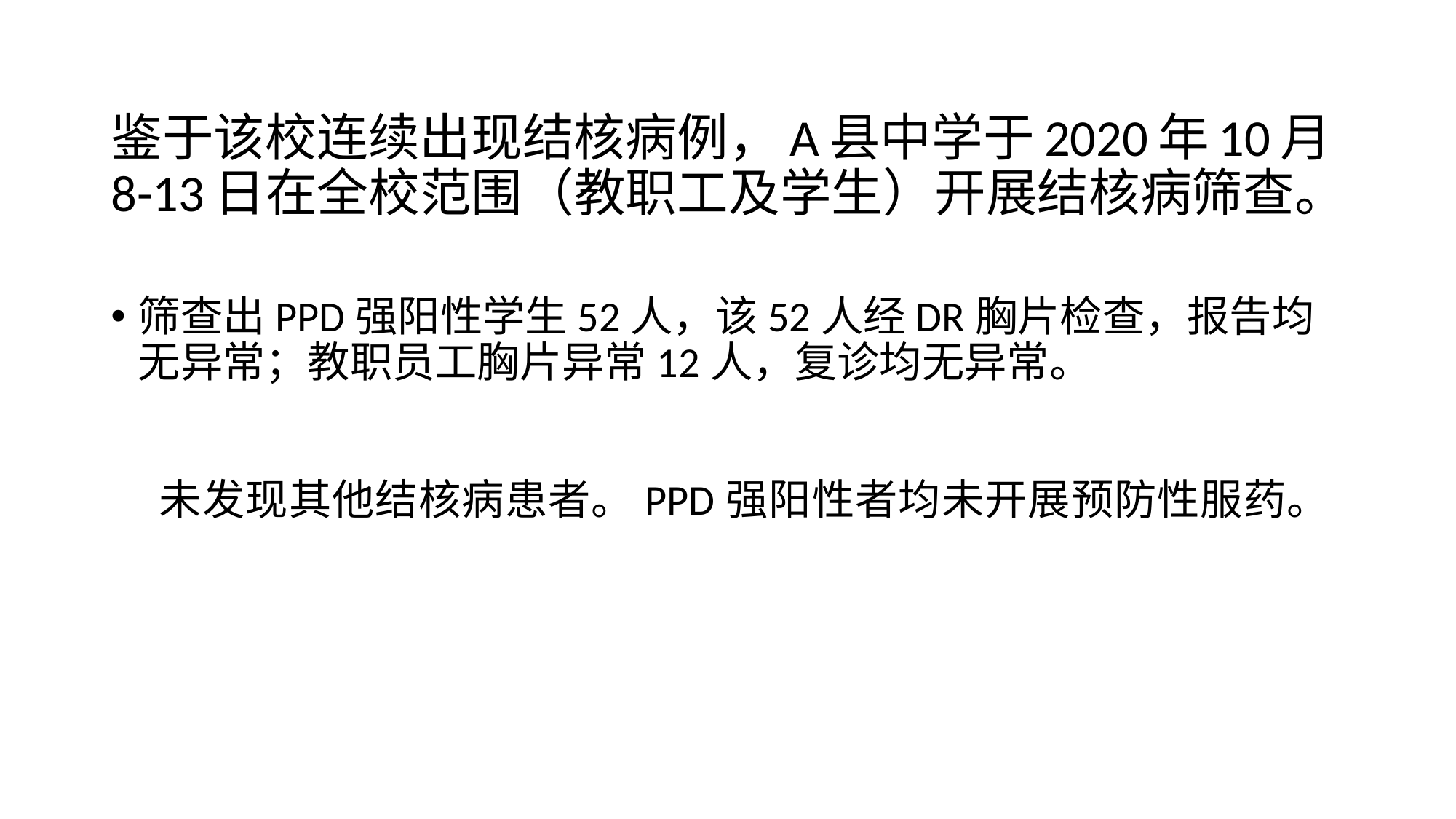

# 鉴于该校连续出现结核病例，A县中学于2020年10月8-13日在全校范围（教职工及学生）开展结核病筛查。
筛查出PPD强阳性学生52人，该52人经DR胸片检查，报告均无异常；教职员工胸片异常12人，复诊均无异常。
未发现其他结核病患者。PPD强阳性者均未开展预防性服药。